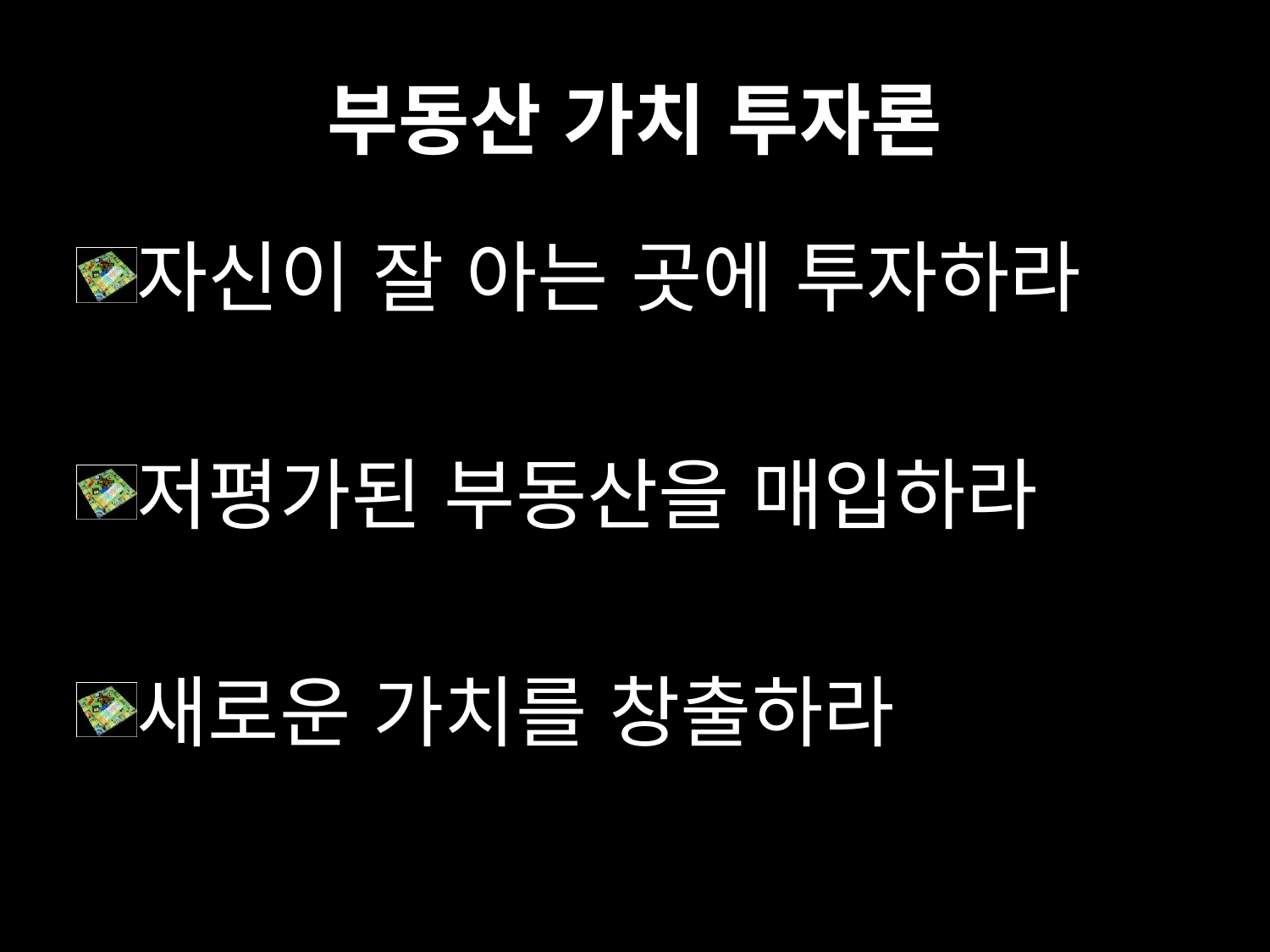

# 부동산 가치 투자론
자신이 잘 아는 곳에 투자하라

저평가된 부동산을 매입하라

새로운 가치를 창출하라